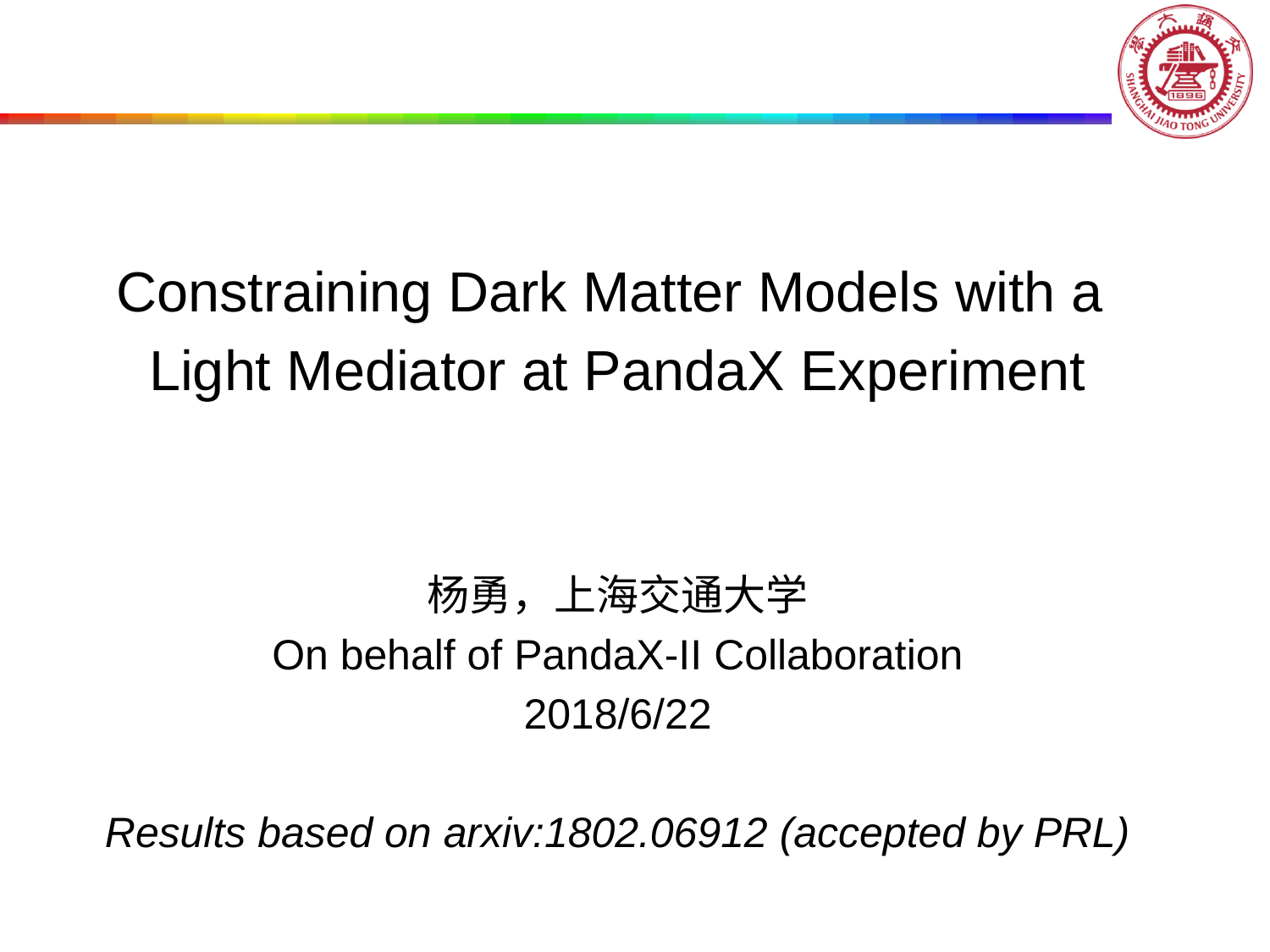

Constraining Dark Matter Models with a
Light Mediator at PandaX Experiment

杨勇，上海交通大学
On behalf of PandaX-II Collaboration
2018/6/22

Results based on arxiv:1802.06912 (accepted by PRL)

#